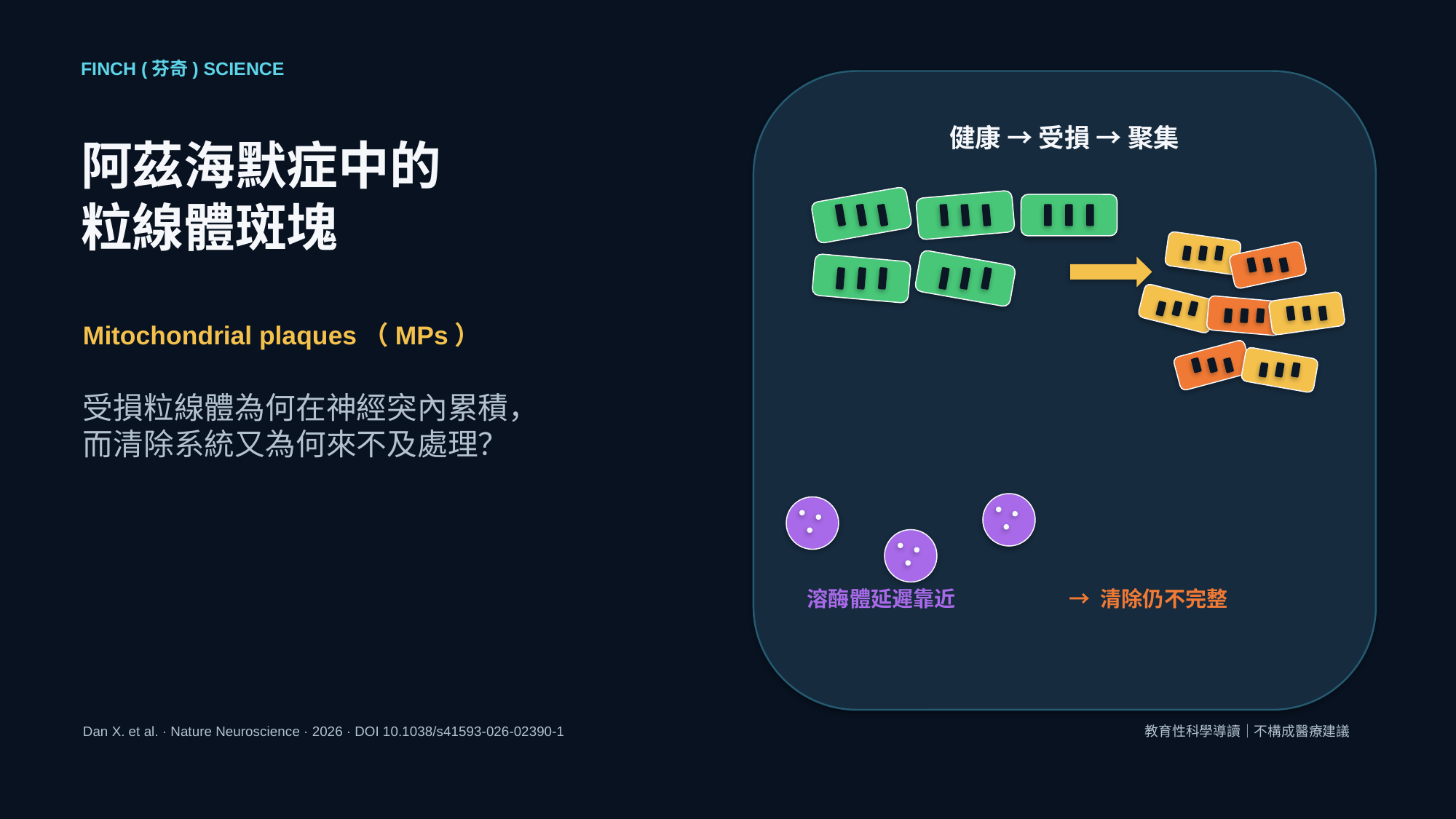

FINCH (芬奇) SCIENCE

健康 → 受損 → 聚集
阿茲海默症中的
粒線體斑塊

Mitochondrial plaques（MPs）

受損粒線體為何在神經突內累積，
而清除系統又為何來不及處理？

溶酶體延遲靠近
→ 清除仍不完整
Dan X. et al. · Nature Neuroscience · 2026 · DOI 10.1038/s41593-026-02390-1
教育性科學導讀｜不構成醫療建議